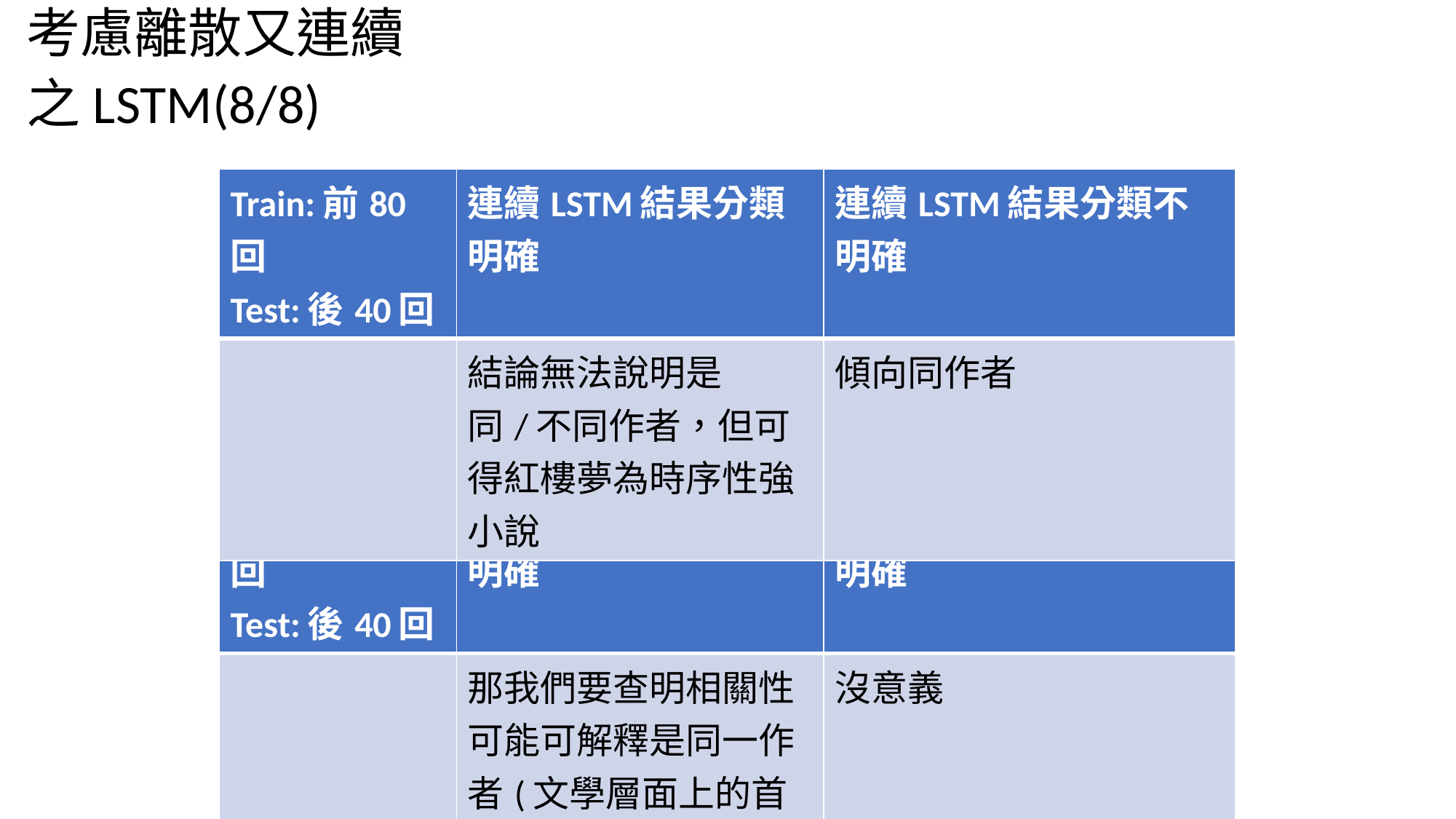

# 考慮離散又連續之LSTM(8/8)
| Train:前80回 Test:後40回 | 連續LSTM結果分類明確 | 連續LSTM結果分類不明確 |
| --- | --- | --- |
|  | 結論無法說明是同/不同作者，但可得紅樓夢為時序性強小說 | 傾向同作者 |
| Train:前80回 Test:後40回 | 離散LSTM結果分類明確 | 離散LSTM結果分類不明確 |
| --- | --- | --- |
|  | 那我們要查明相關性 可能可解釋是同一作者(文學層面上的首尾呼應)或其實沒意義。 | 沒意義 |